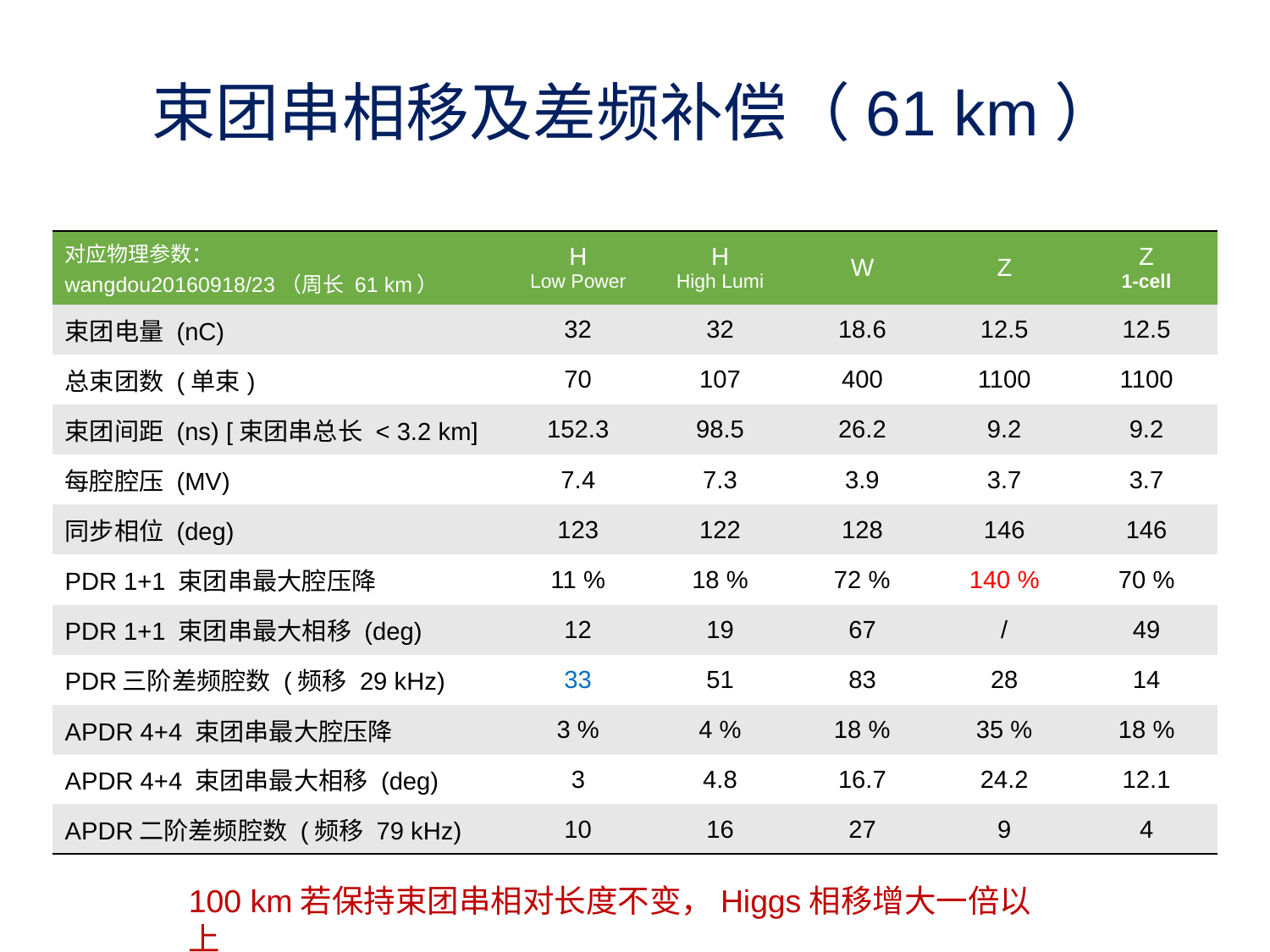

# 束团串相移及差频补偿（61 km）
| 对应物理参数： wangdou20160918/23（周长 61 km） | H Low Power | H High Lumi | W | Z | Z 1-cell |
| --- | --- | --- | --- | --- | --- |
| 束团电量 (nC) | 32 | 32 | 18.6 | 12.5 | 12.5 |
| 总束团数 (单束) | 70 | 107 | 400 | 1100 | 1100 |
| 束团间距 (ns) [束团串总长 < 3.2 km] | 152.3 | 98.5 | 26.2 | 9.2 | 9.2 |
| 每腔腔压 (MV) | 7.4 | 7.3 | 3.9 | 3.7 | 3.7 |
| 同步相位 (deg) | 123 | 122 | 128 | 146 | 146 |
| PDR 1+1 束团串最大腔压降 | 11 % | 18 % | 72 % | 140 % | 70 % |
| PDR 1+1 束团串最大相移 (deg) | 12 | 19 | 67 | / | 49 |
| PDR三阶差频腔数 (频移 29 kHz) | 33 | 51 | 83 | 28 | 14 |
| APDR 4+4 束团串最大腔压降 | 3 % | 4 % | 18 % | 35 % | 18 % |
| APDR 4+4 束团串最大相移 (deg) | 3 | 4.8 | 16.7 | 24.2 | 12.1 |
| APDR二阶差频腔数 (频移 79 kHz) | 10 | 16 | 27 | 9 | 4 |
100 km若保持束团串相对长度不变，Higgs相移增大一倍以上